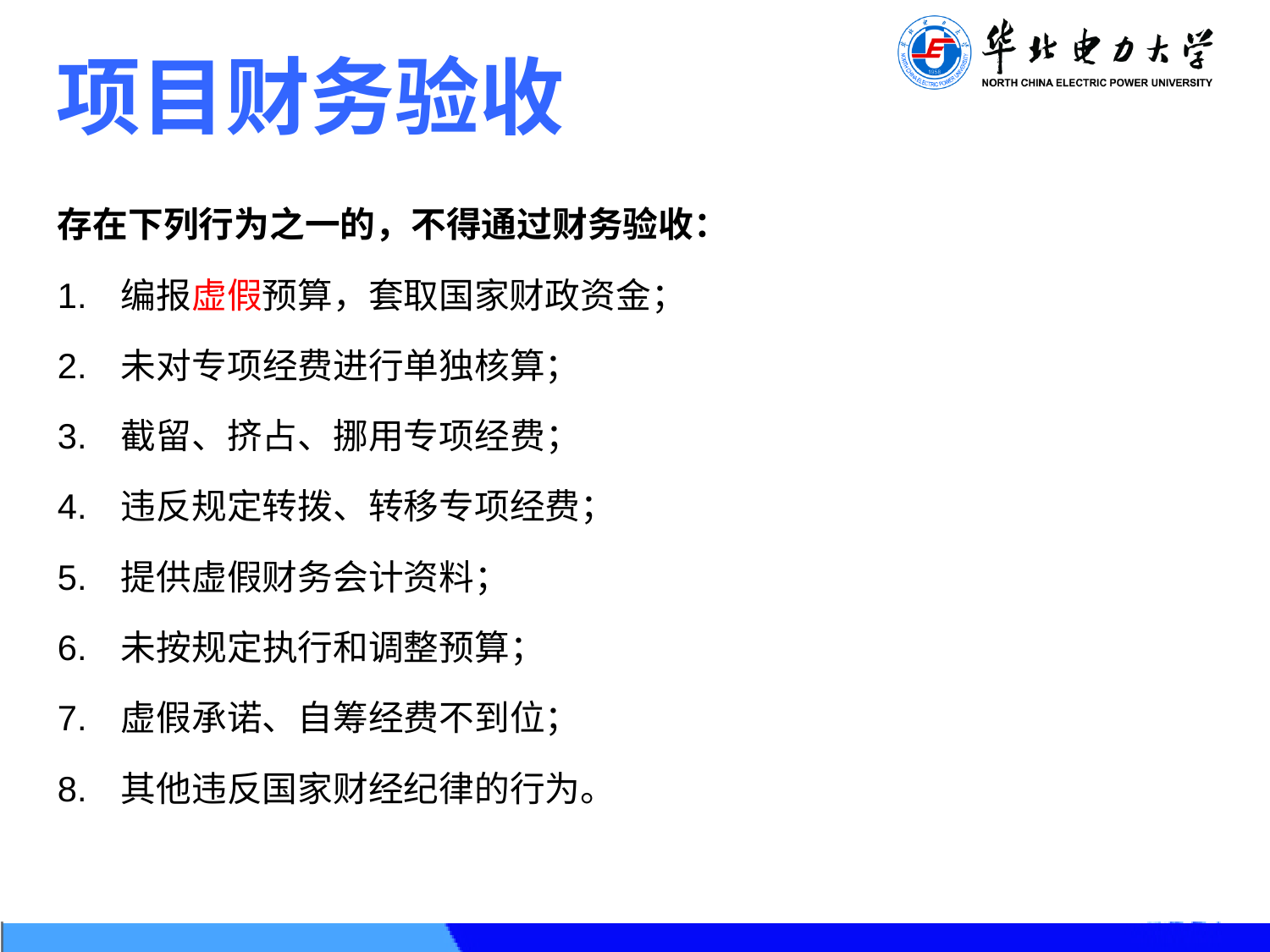

项目财务验收
存在下列行为之一的，不得通过财务验收：
编报虚假预算，套取国家财政资金；
未对专项经费进行单独核算；
截留、挤占、挪用专项经费；
违反规定转拨、转移专项经费；
提供虚假财务会计资料；
未按规定执行和调整预算；
虚假承诺、自筹经费不到位；
其他违反国家财经纪律的行为。